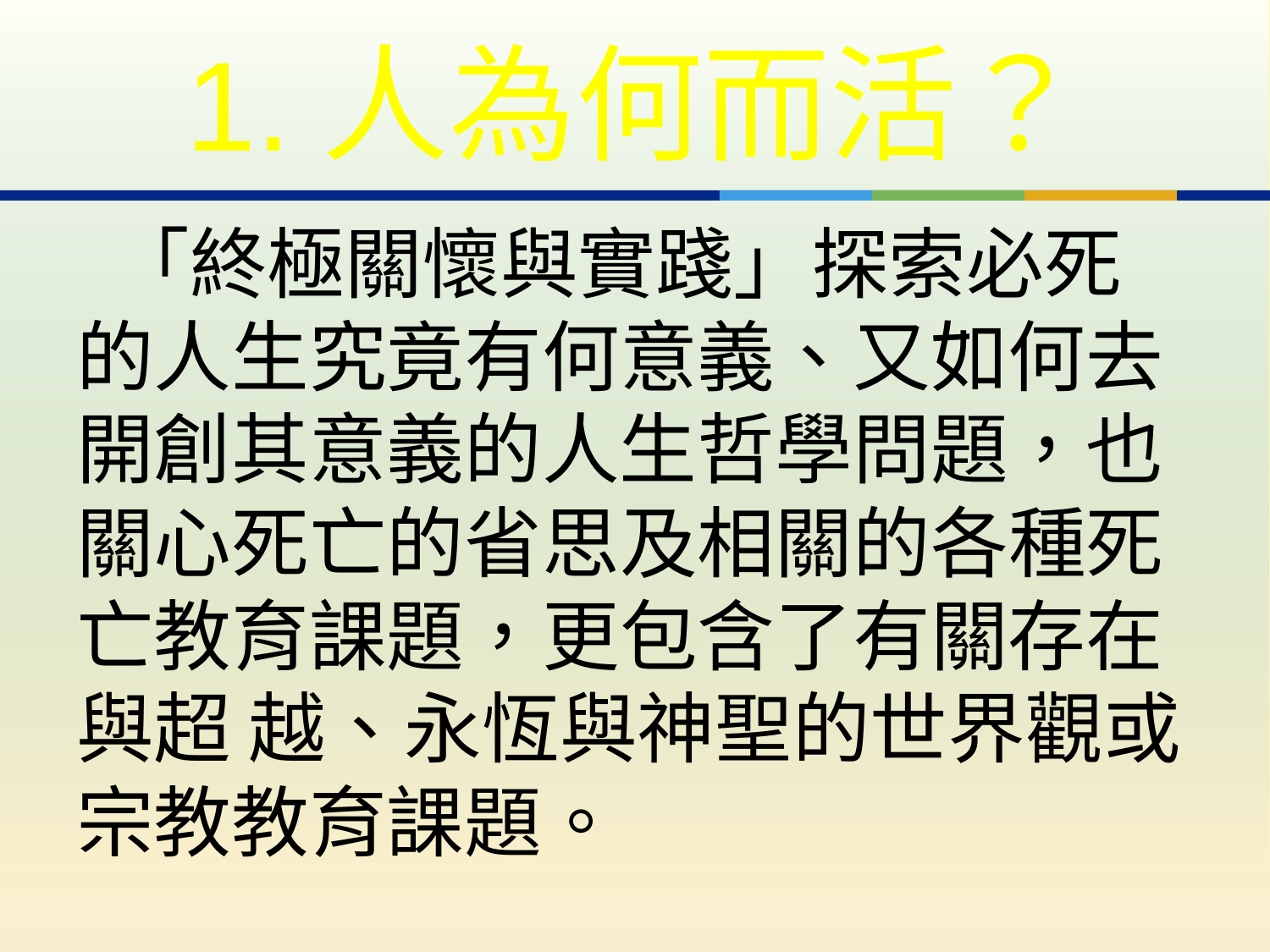

# 1.人為何而活？
 「終極關懷與實踐」探索必死的人生究竟有何意義、又如何去開創其意義的人生哲學問題，也關心死亡的省思及相關的各種死亡教育課題，更包含了有關存在與超 越、永恆與神聖的世界觀或宗教教育課題。